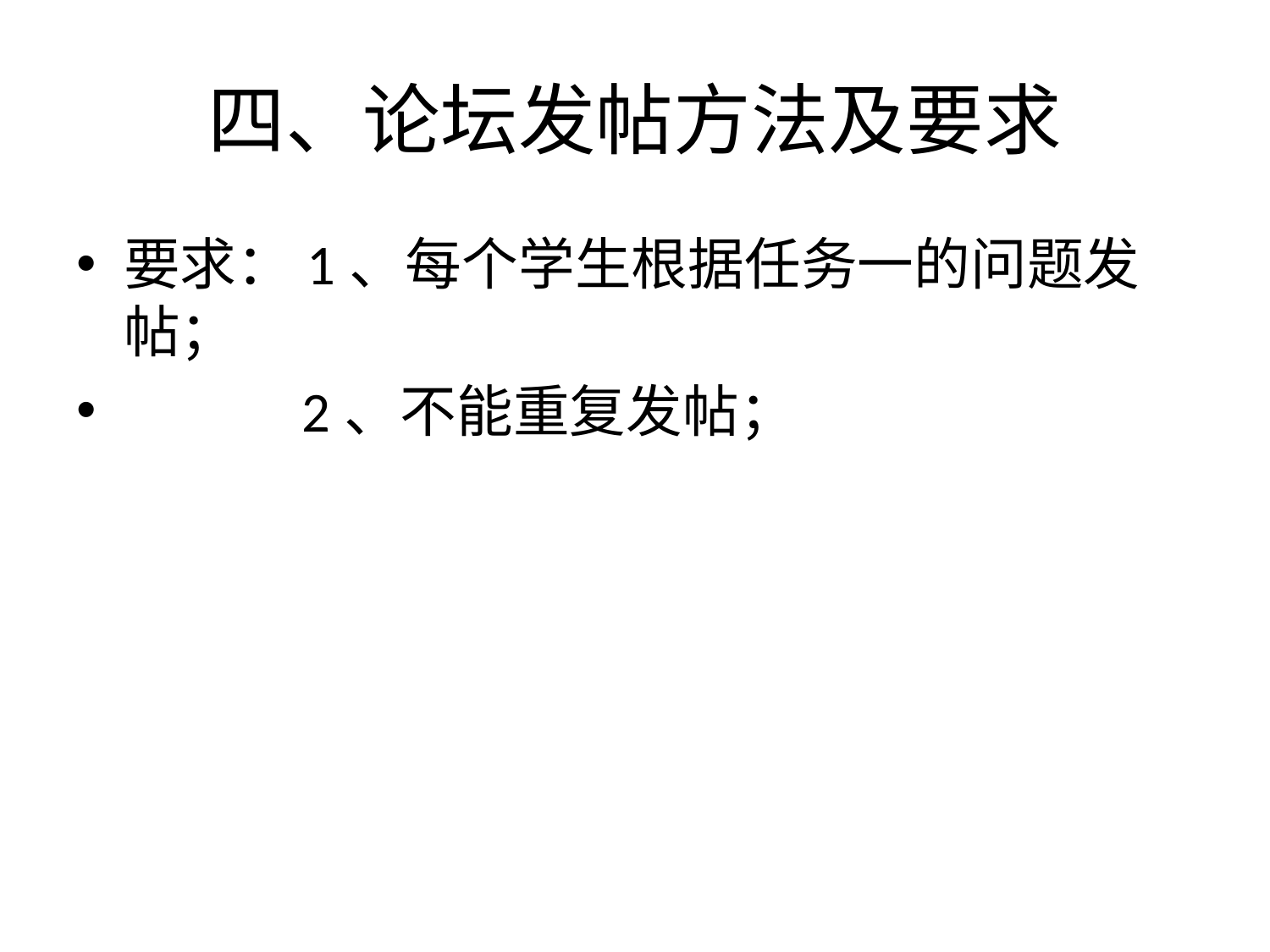

# 四、论坛发帖方法及要求
要求：1、每个学生根据任务一的问题发帖；
              2、不能重复发帖；